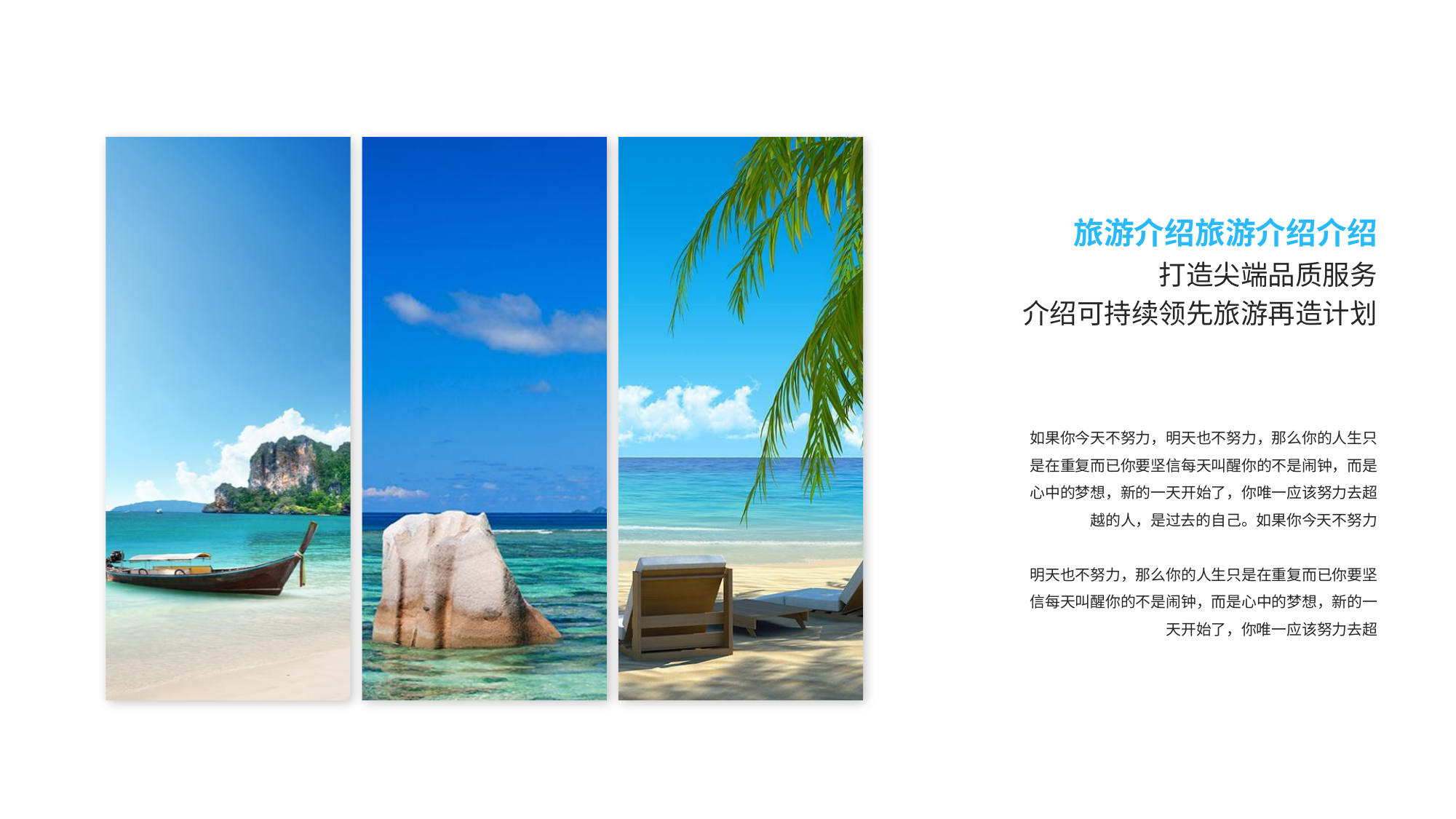

旅游介绍旅游介绍介绍
打造尖端品质服务
介绍可持续领先旅游再造计划
如果你今天不努力，明天也不努力，那么你的人生只是在重复而已你要坚信每天叫醒你的不是闹钟，而是心中的梦想，新的一天开始了，你唯一应该努力去超越的人，是过去的自己。如果你今天不努力

明天也不努力，那么你的人生只是在重复而已你要坚信每天叫醒你的不是闹钟，而是心中的梦想，新的一天开始了，你唯一应该努力去超